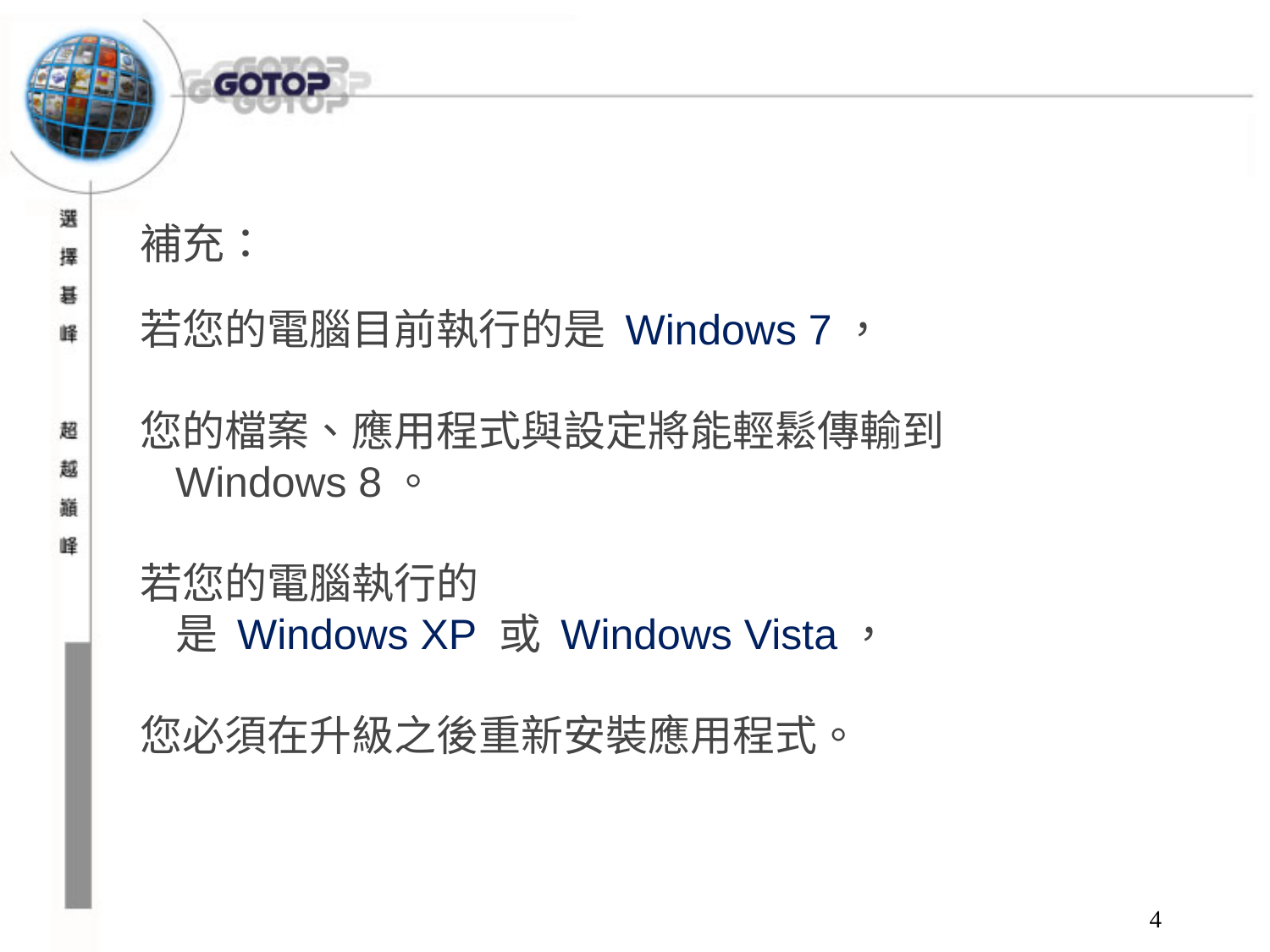

補充：

若您的電腦目前執行的是 Windows 7，

您的檔案、應用程式與設定將能輕鬆傳輸到Windows 8。

若您的電腦執行的是 Windows XP 或 Windows Vista，

您必須在升級之後重新安裝應用程式。

4